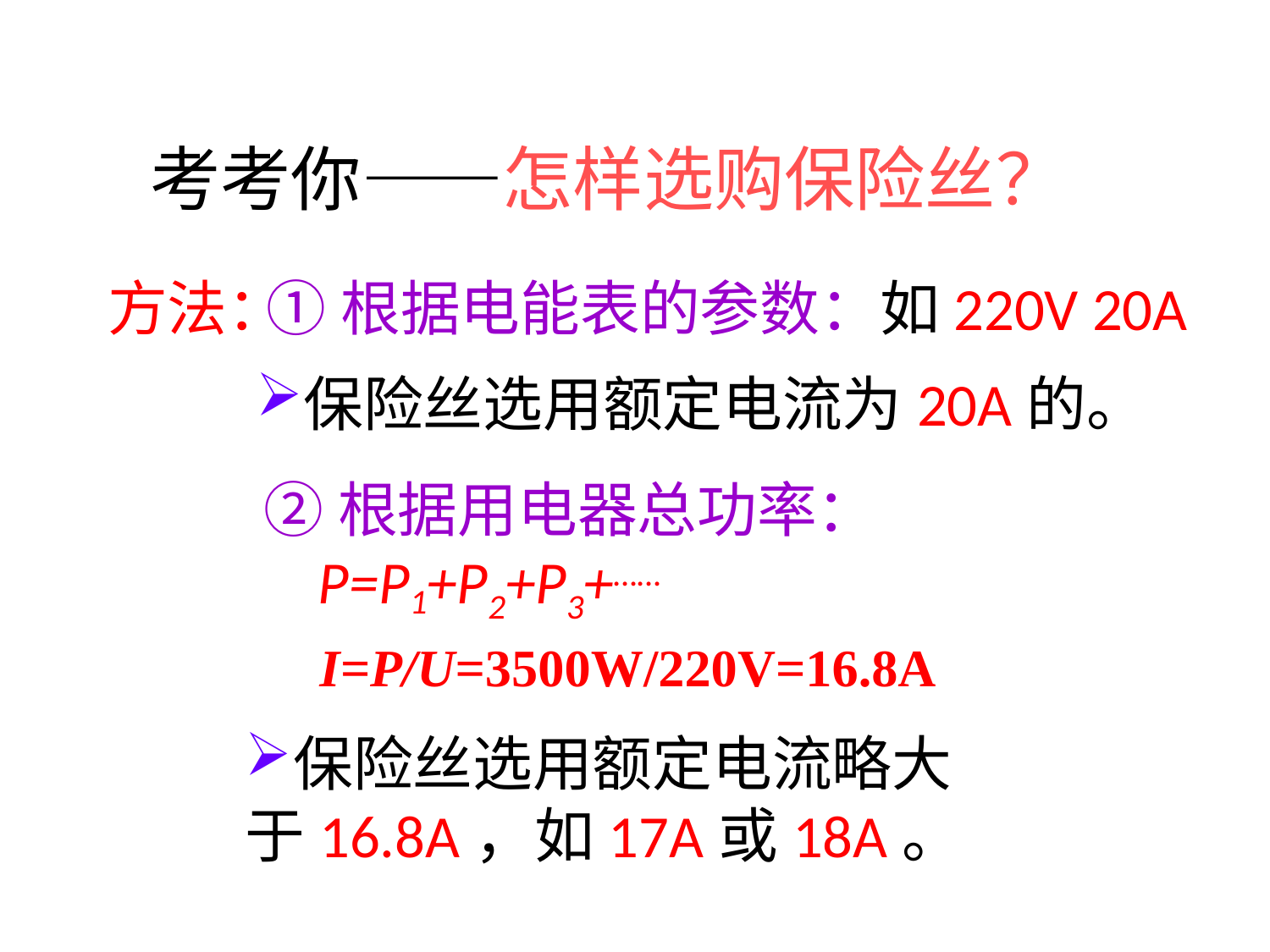

考考你——怎样选购保险丝？
方法：
①根据电能表的参数：如220V 20A
保险丝选用额定电流为20A的。
②根据用电器总功率：
    P=P1+P2+P3+……
I=P/U=3500W/220V=16.8A
保险丝选用额定电流略大于16.8A，如17A或18A。